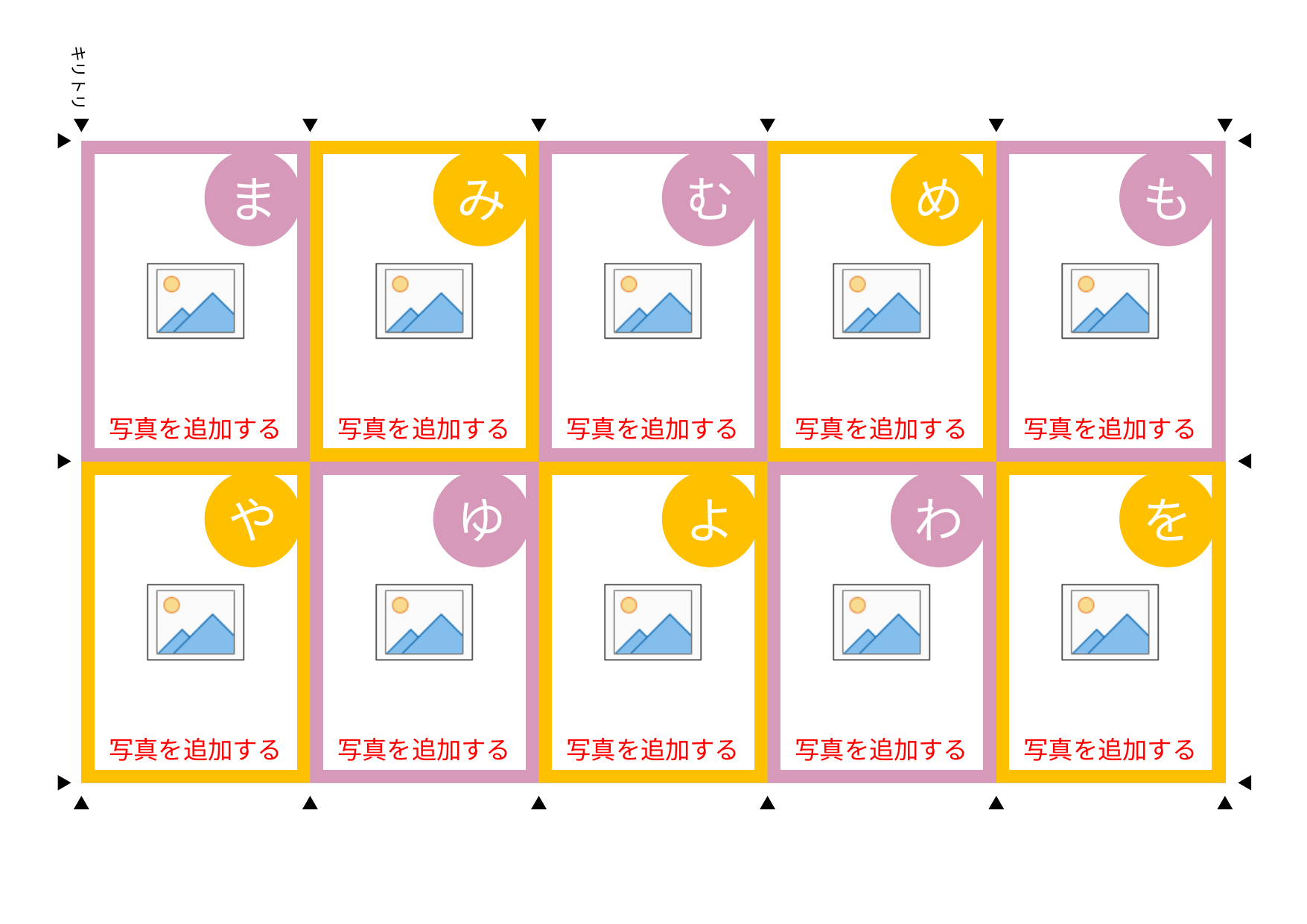

ま
み
む
め
も

や
ゆ
よ
わ
を